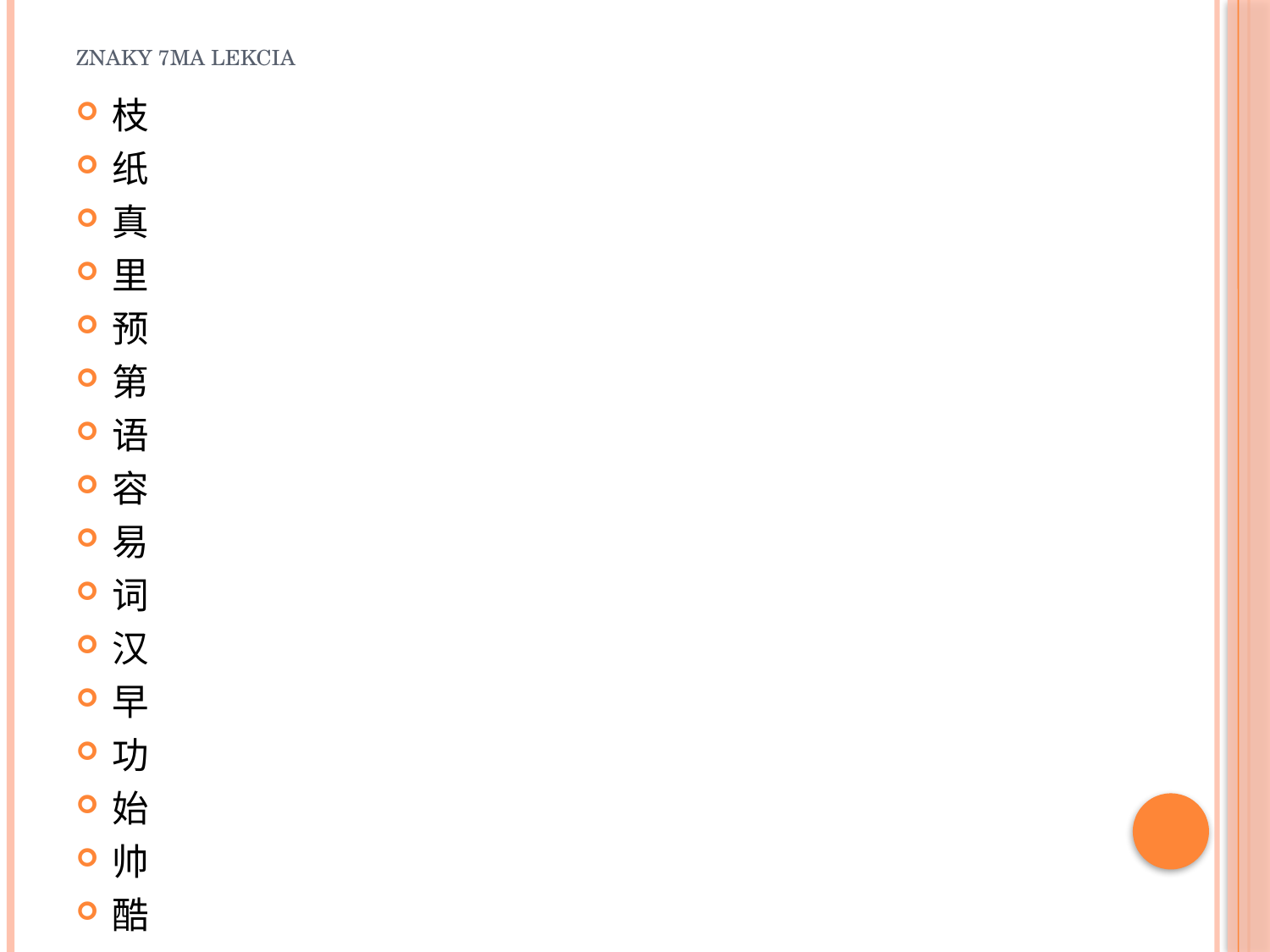

# Znaky 7ma lekcia
枝
纸
真
里
预
第
语
容
易
词
汉
早
功
始
帅
酷